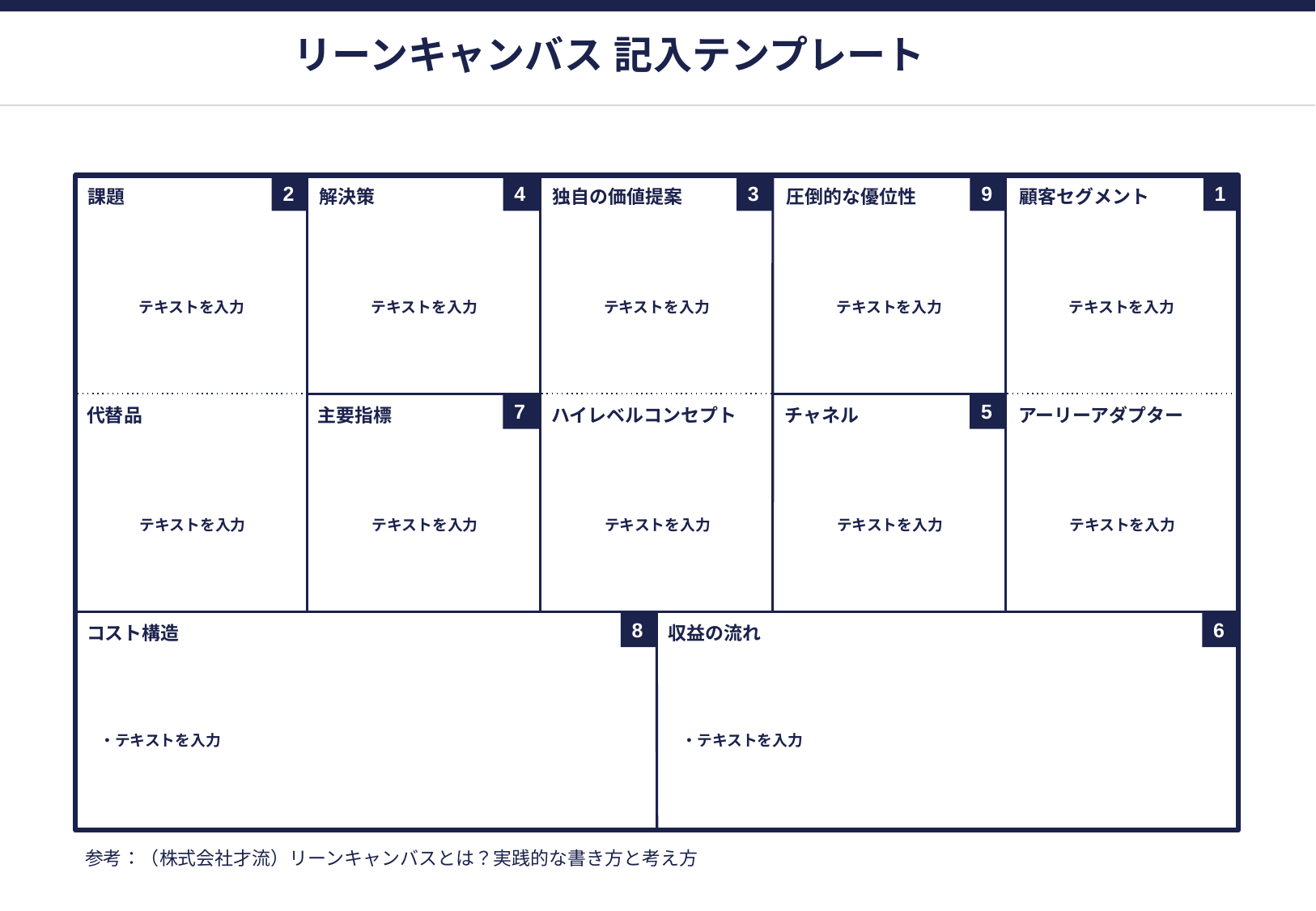

# リーンキャンバス 記入テンプレート
テキストを入力
テキストを入力
テキストを入力
テキストを入力
テキストを入力
テキストを入力
テキストを入力
テキストを入力
テキストを入力
テキストを入力
・テキストを入力
・テキストを入力
参考：（株式会社才流）リーンキャンバスとは？実践的な書き方と考え方